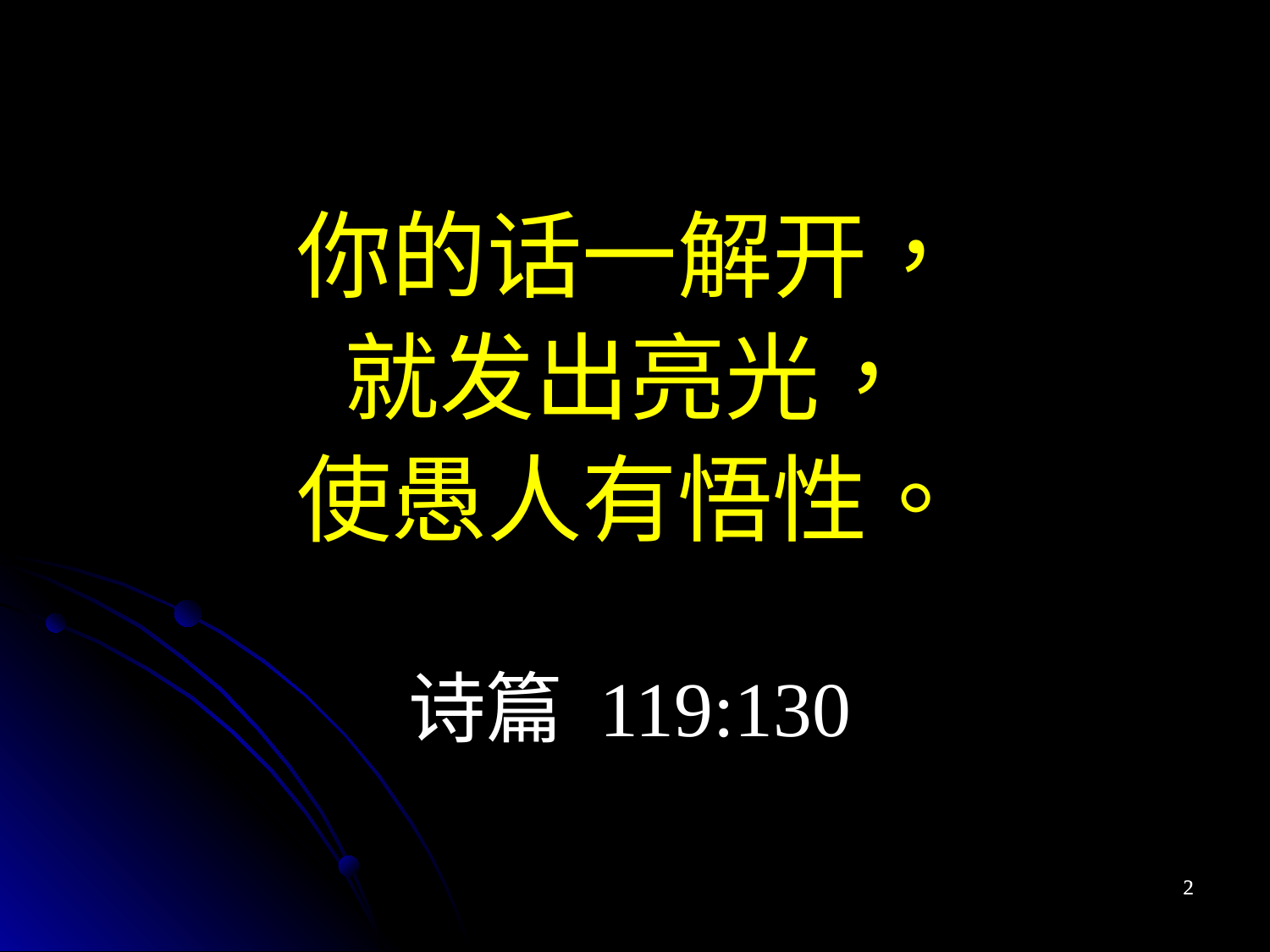

你的话一解开，
就发出亮光，
使愚人有悟性。

诗篇 119:130
2
2